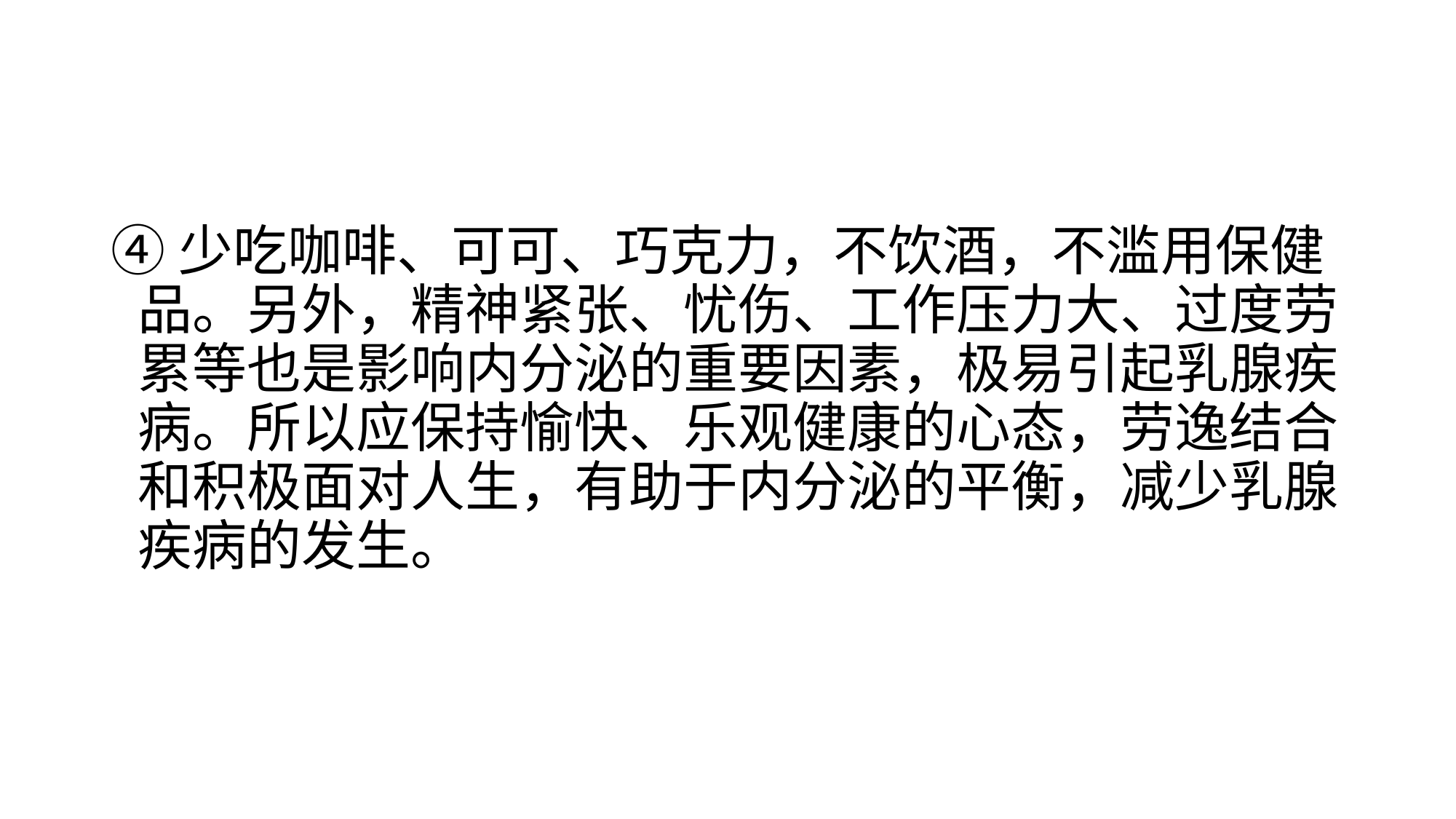

④少吃咖啡、可可、巧克力，不饮酒，不滥用保健品。另外，精神紧张、忧伤、工作压力大、过度劳累等也是影响内分泌的重要因素，极易引起乳腺疾病。所以应保持愉快、乐观健康的心态，劳逸结合和积极面对人生，有助于内分泌的平衡，减少乳腺疾病的发生。